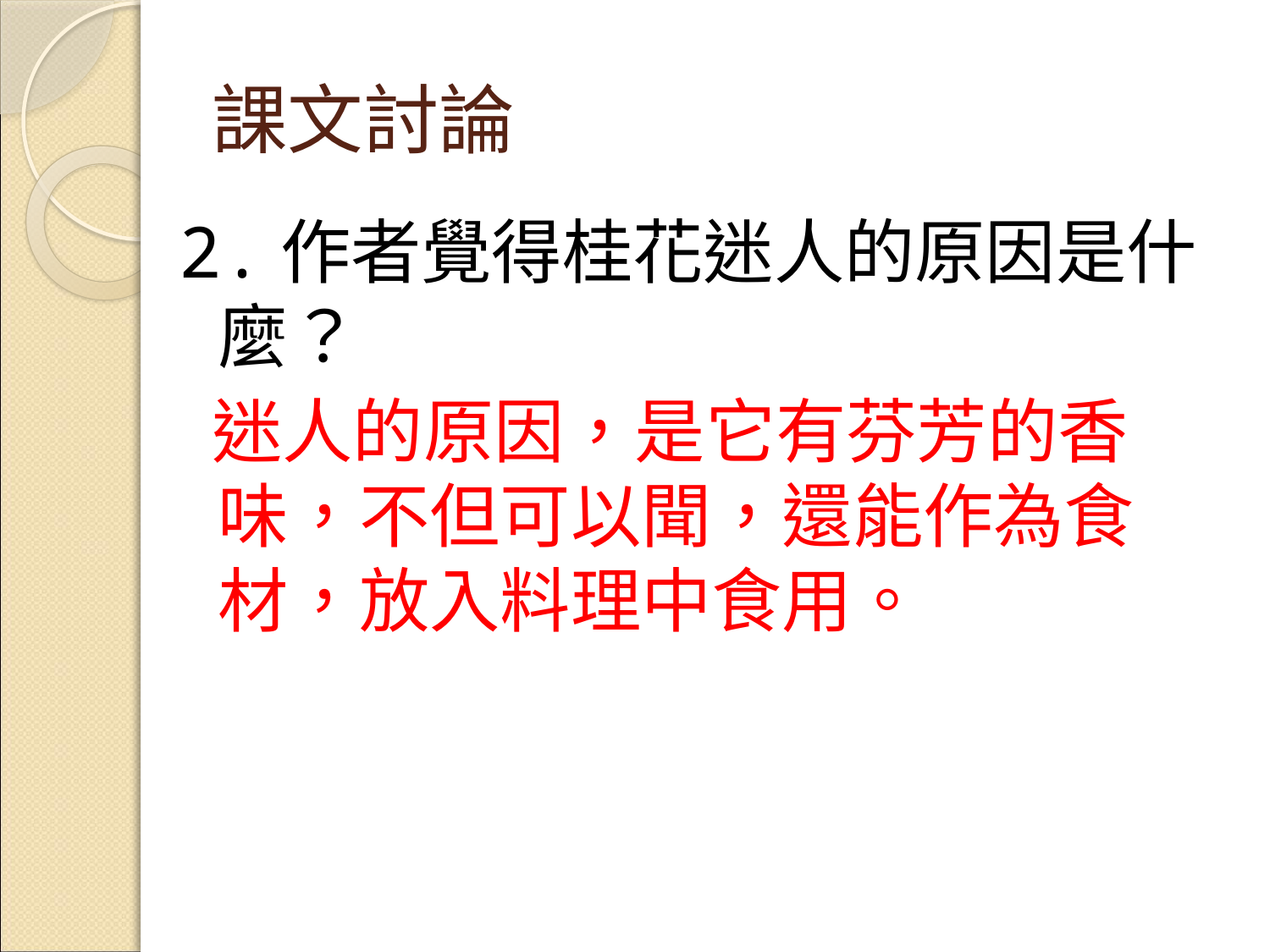

課文討論
2.作者覺得桂花迷人的原因是什麼？
 迷人的原因，是它有芬芳的香味，不但可以聞，還能作為食材，放入料理中食用。